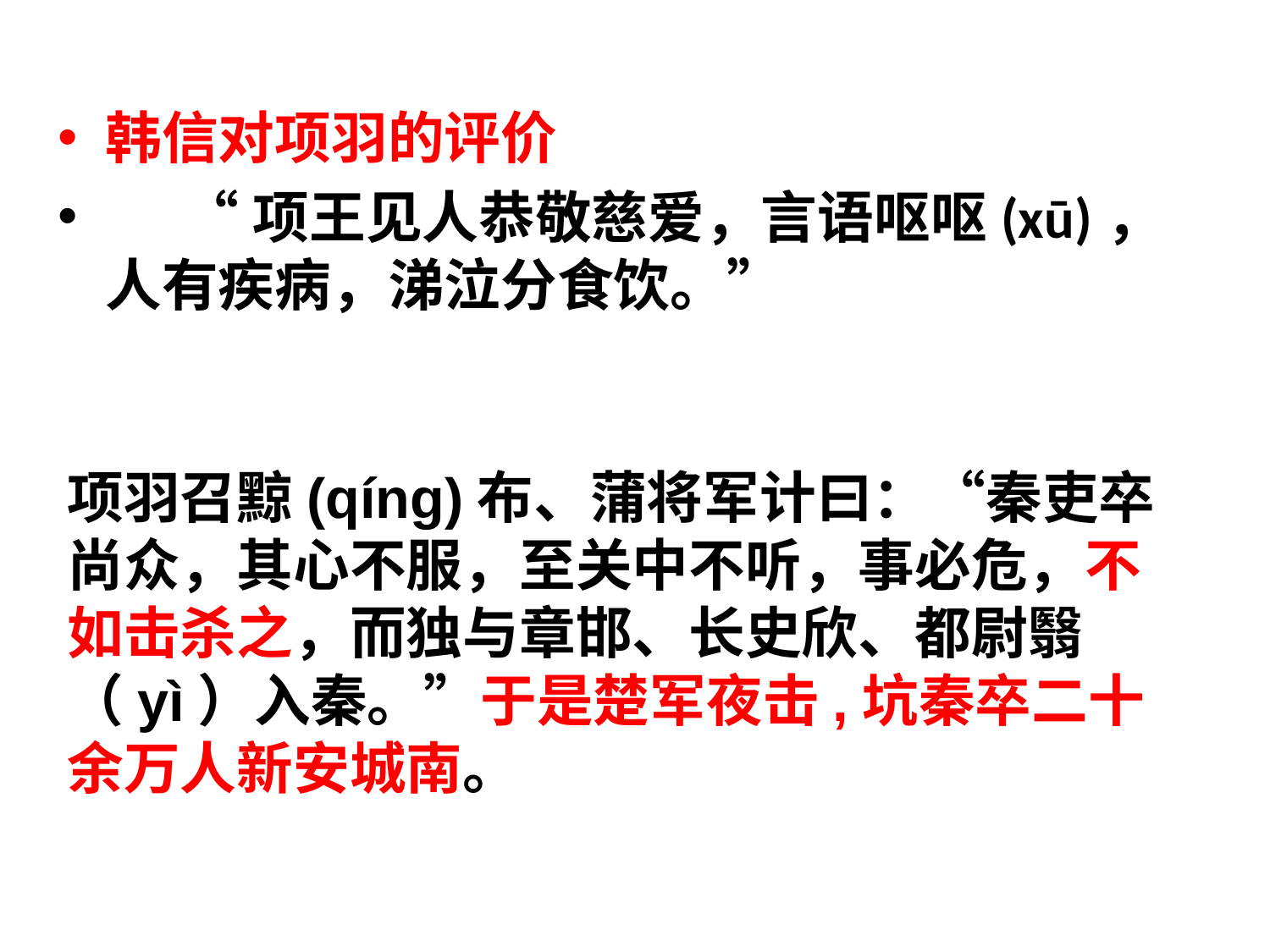

韩信对项羽的评价
      “项王见人恭敬慈爱，言语呕呕(xū)，人有疾病，涕泣分食饮。”
项羽召黥(qíng)布、蒲将军计曰：“秦吏卒尚众，其心不服，至关中不听，事必危，不如击杀之，而独与章邯、长史欣、都尉翳（yì）入秦。”于是楚军夜击,坑秦卒二十余万人新安城南。